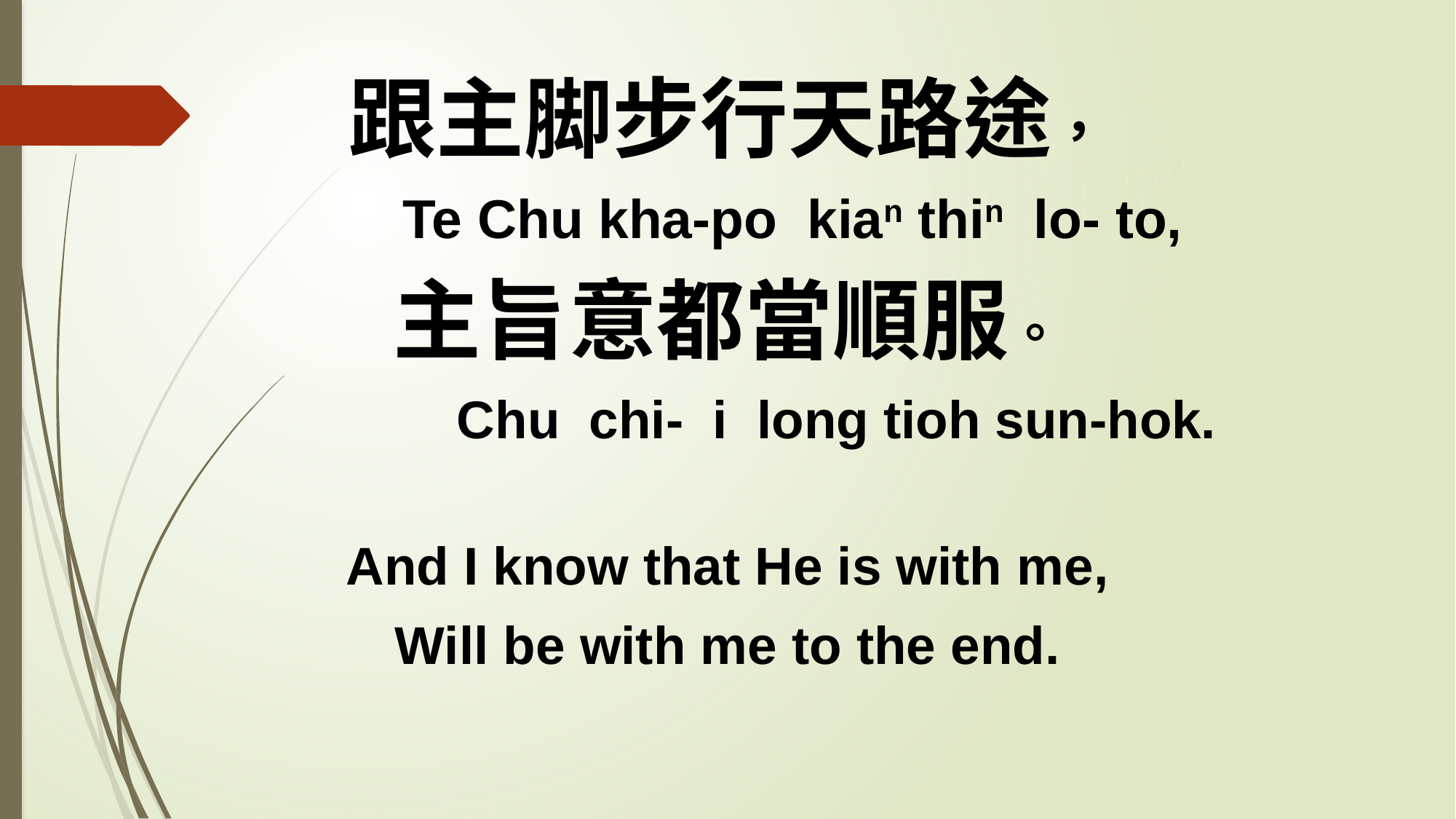

跟主脚步行天路途，
             Te Chu kha-po  kian thin  lo- to,
主旨意都當順服。
                 Chu  chi-  i  long tioh sun-hok.

And I know that He is with me,
Will be with me to the end.